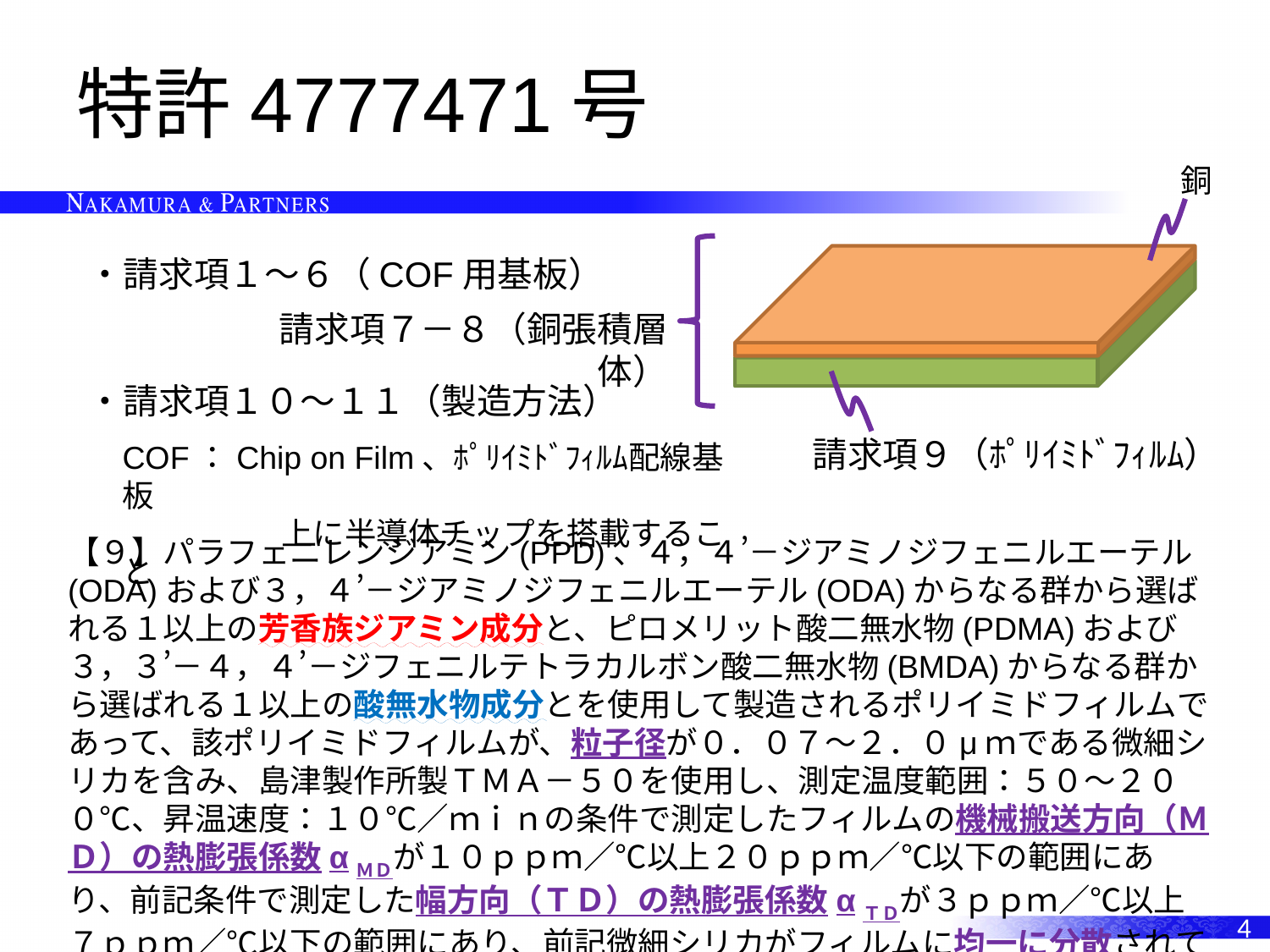

# 特許4777471号
銅

・請求項１～６（COF用基板）

・請求項１０～１１（製造方法）

請求項７－８（銅張積層体）

請求項９（ﾎﾟﾘｲﾐﾄﾞﾌｨﾙﾑ）
COF：Chip on Film、ﾎﾟﾘｲﾐﾄﾞﾌｨﾙﾑ配線基板
　　　　　上に半導体チップを搭載すること
【９】パラフェニレンジアミン(PPD)、４，４’－ジアミノジフェニルエーテル(ODA)および３，４’－ジアミノジフェニルエーテル(ODA)からなる群から選ばれる１以上の芳香族ジアミン成分と、ピロメリット酸二無水物(PDMA)および３，３’－４，４’－ジフェニルテトラカルボン酸二無水物(BMDA)からなる群から選ばれる１以上の酸無水物成分とを使用して製造されるポリイミドフィルムであって、該ポリイミドフィルムが、粒子径が０．０７～２．０μｍである微細シリカを含み、島津製作所製ＴＭＡ－５０を使用し、測定温度範囲：５０～２００℃、昇温速度：１０℃／ｍｉｎの条件で測定したフィルムの機械搬送方向（ＭＤ）の熱膨張係数αＭＤが１０ｐｐｍ／℃以上２０ｐｐｍ／℃以下の範囲にあり、前記条件で測定した幅方向（ＴＤ）の熱膨張係数αＴＤが３ｐｐｍ／℃以上７ｐｐｍ／℃以下の範囲にあり、前記微細シリカがフィルムに均一に分散されているポリイミドフィルム。

4